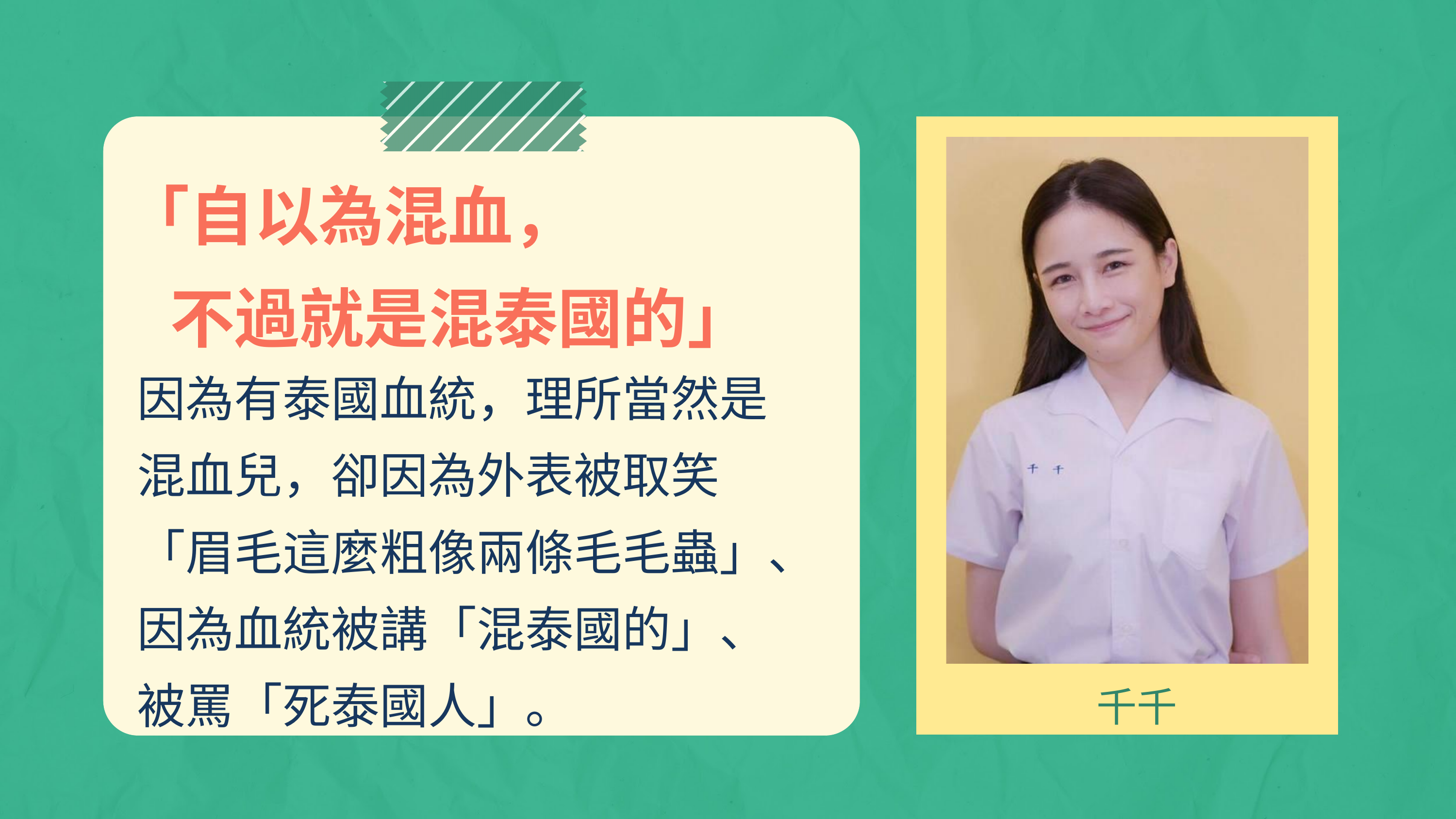

「自以為混血，
  不過就是混泰國的」
因為有泰國血統，理所當然是
混血兒，卻因為外表被取笑
「眉毛這麼粗像兩條毛毛蟲」、
因為血統被講「混泰國的」、
被罵「死泰國人」。
千千